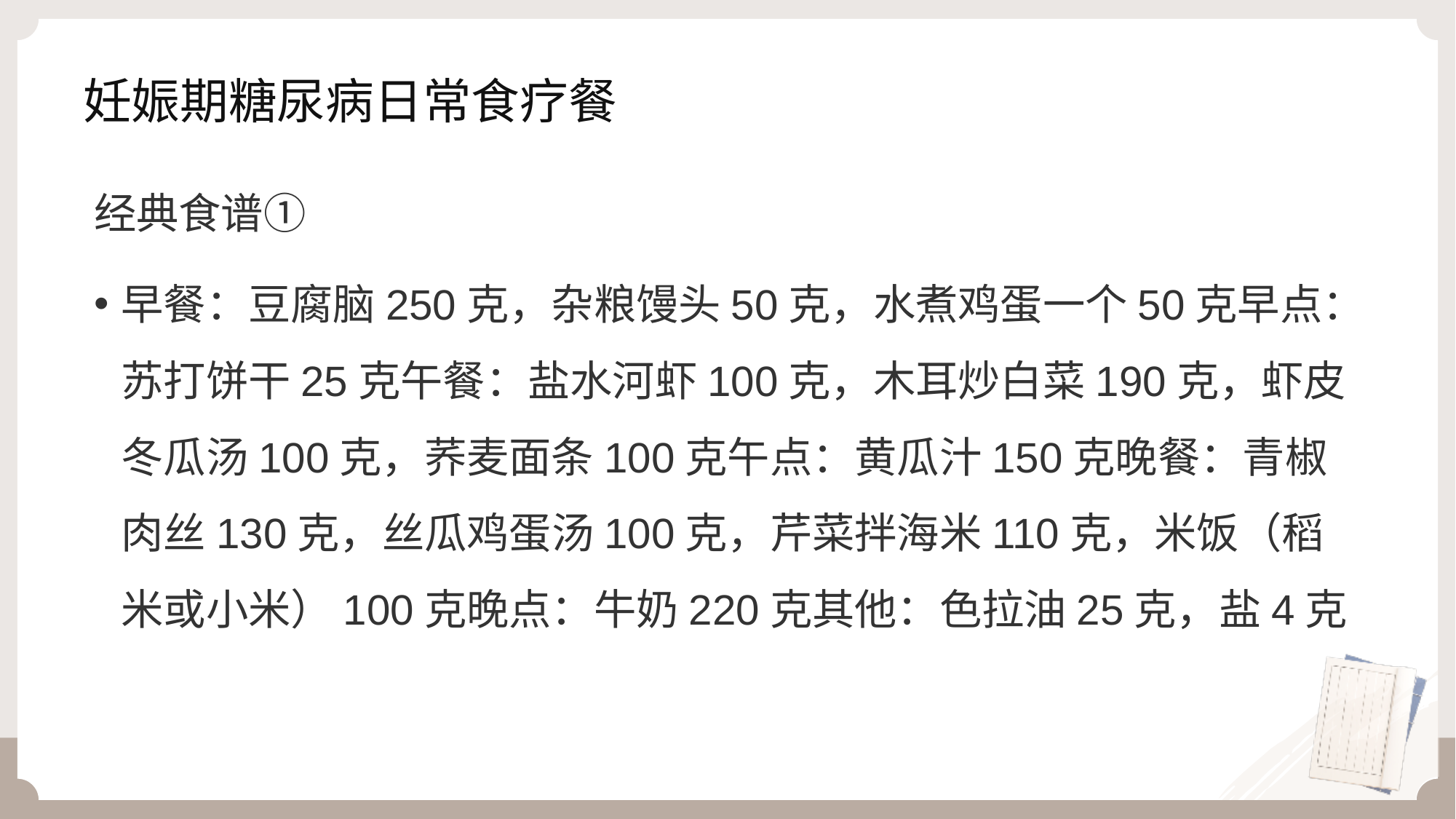

# 妊娠期糖尿病日常食疗餐
经典食谱①
早餐：豆腐脑250克，杂粮馒头50克，水煮鸡蛋一个50克早点：苏打饼干25克午餐：盐水河虾100克，木耳炒白菜190克，虾皮冬瓜汤100克，荞麦面条100克午点：黄瓜汁150克晚餐：青椒肉丝130克，丝瓜鸡蛋汤100克，芹菜拌海米110克，米饭（稻米或小米）100克晚点：牛奶220克其他：色拉油25克，盐4克